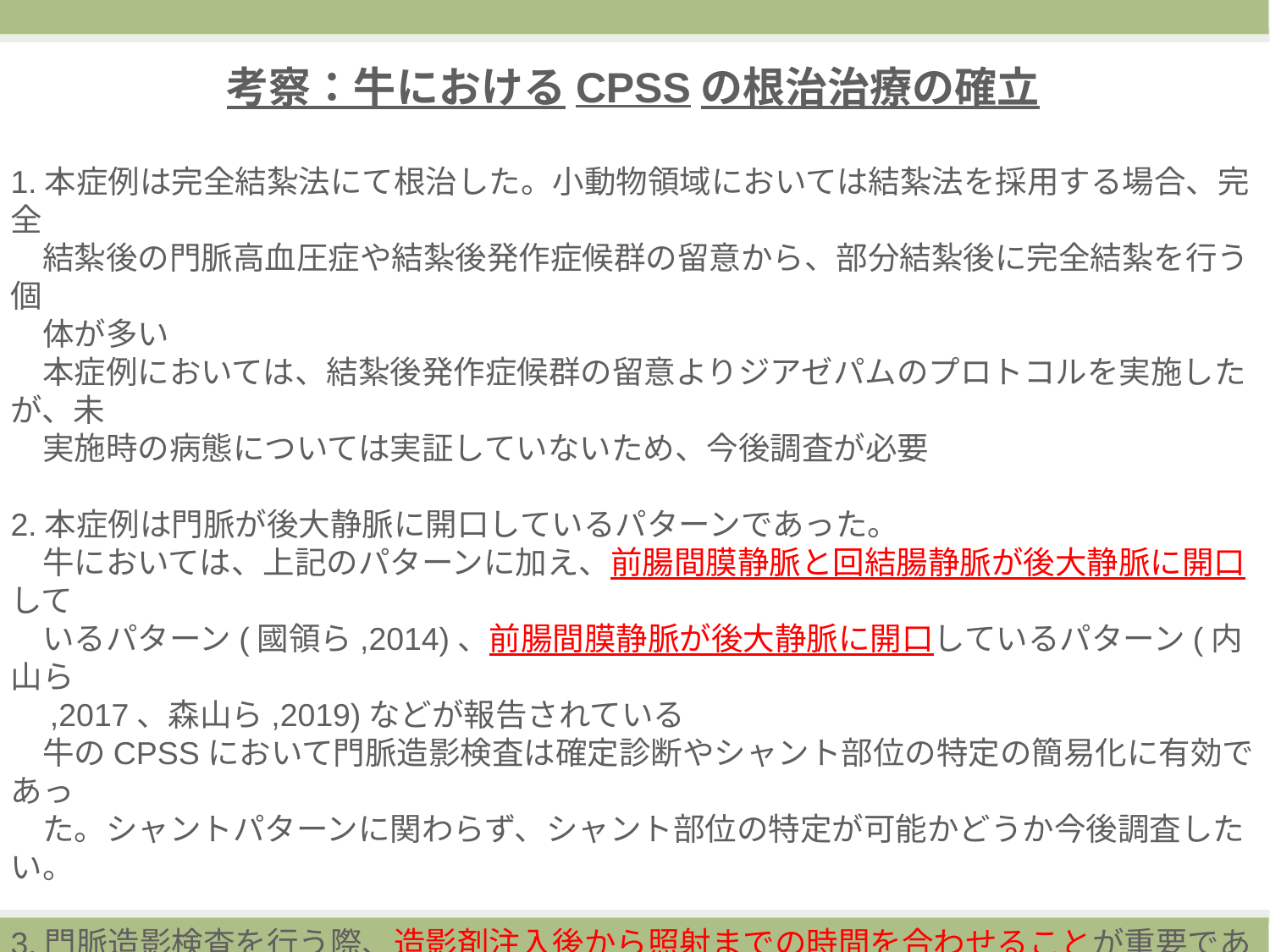

考察：牛におけるCPSSの根治治療の確立

1.本症例は完全結紮法にて根治した。小動物領域においては結紮法を採用する場合、完全
　結紮後の門脈高血圧症や結紮後発作症候群の留意から、部分結紮後に完全結紮を行う個
　体が多い
　本症例においては、結紮後発作症候群の留意よりジアゼパムのプロトコルを実施したが、未
　実施時の病態については実証していないため、今後調査が必要

2.本症例は門脈が後大静脈に開口しているパターンであった。
　牛においては、上記のパターンに加え、前腸間膜静脈と回結腸静脈が後大静脈に開口して
　いるパターン(國領ら,2014)、前腸間膜静脈が後大静脈に開口しているパターン(内山ら
　,2017、森山ら,2019)などが報告されている
　牛のCPSSにおいて門脈造影検査は確定診断やシャント部位の特定の簡易化に有効であっ
　た。シャントパターンに関わらず、シャント部位の特定が可能かどうか今後調査したい。

3.門脈造影検査を行う際、造影剤注入後から照射までの時間を合わせることが重要である。
　結紮前はシャント血管からまず心臓が描写され、肝内には門脈からの血管走行が認められ
　ない。しかし結紮後は、心臓が描写される前に、肝実質や肝内血管が描写されることでシャ
　ントの有無を確認する。

4.本症例は術後発育良好であり、生産性に問題なく飼養されている
　よって本症例にて牛におけるCPSSの根治は可能であることが証明された